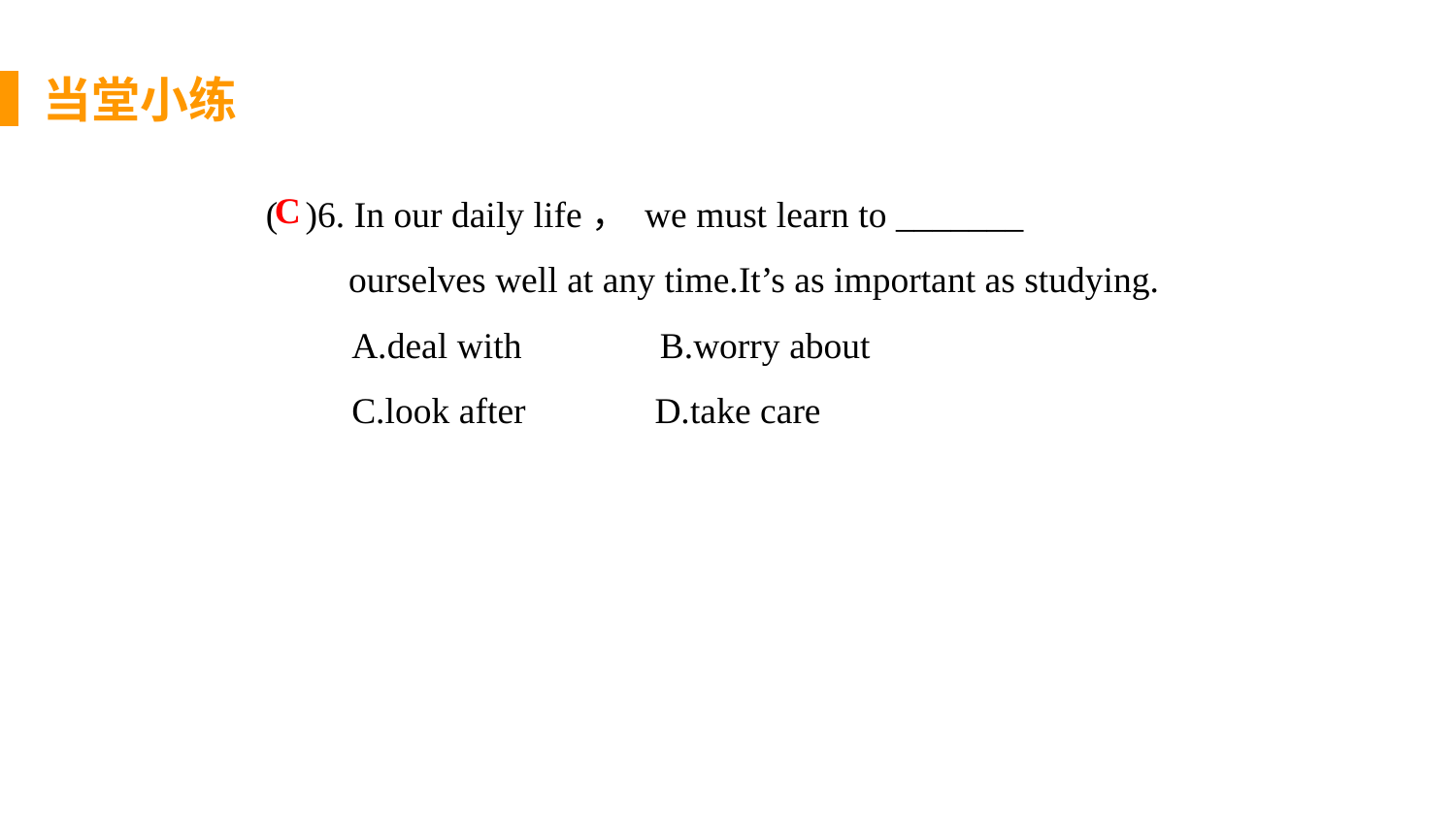

当堂小练

(   )6. In our daily life， we must learn to _______
         ourselves well at any time.It’s as important as studying.
A.deal with               B.worry about
C.look after              D.take care
C